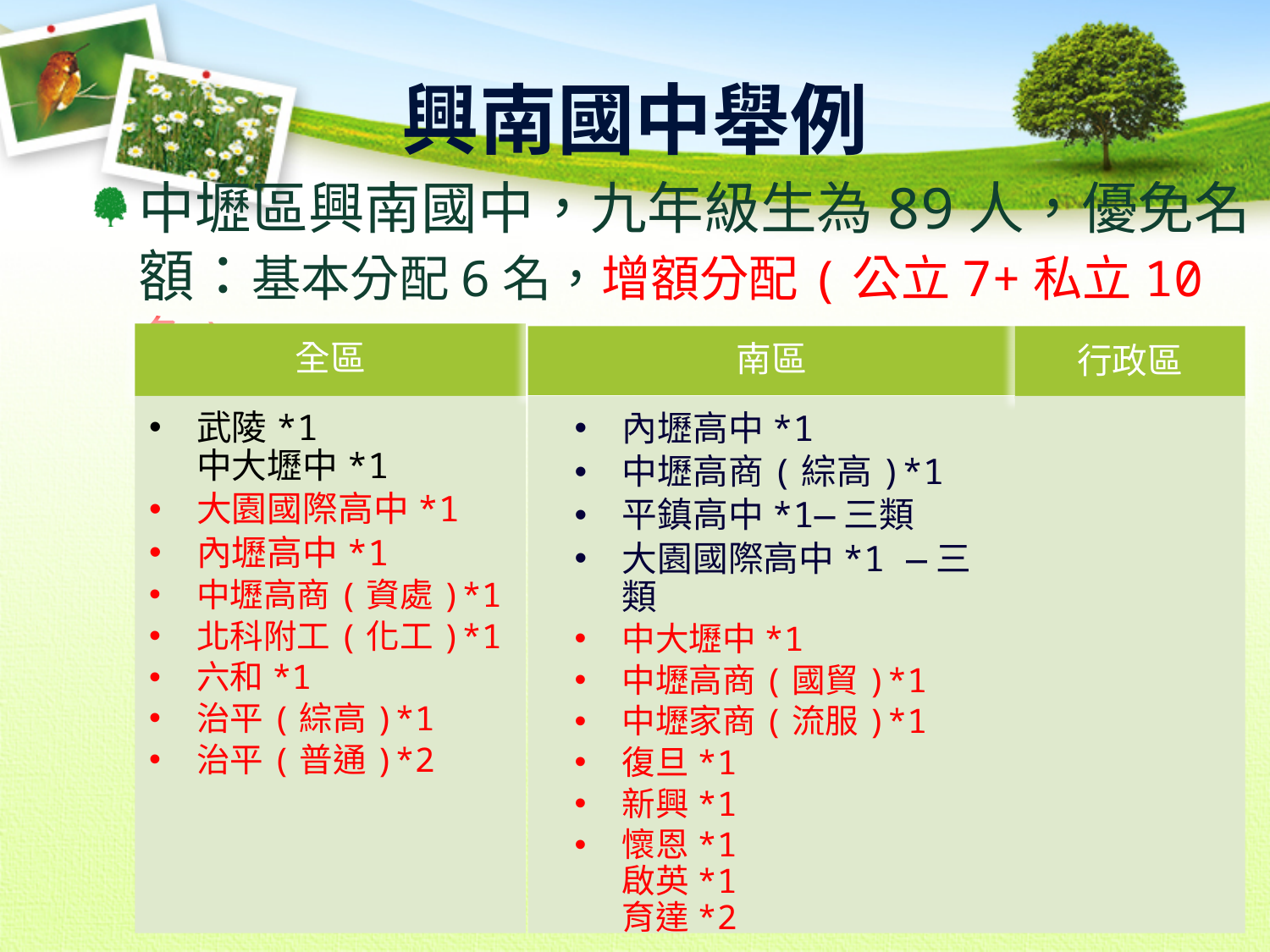

興南國中舉例
中壢區興南國中，九年級生為89人，優免名額：基本分配6名，增額分配(公立7+私立10名)。
全區
行政區
南區
武陵*1
中大壢中*1
大園國際高中*1
內壢高中*1
中壢高商(資處)*1
北科附工(化工)*1
六和*1
治平(綜高)*1
治平(普通)*2

內壢高中*1
中壢高商(綜高)*1
平鎮高中*1—三類
大園國際高中*1 —三類
中大壢中*1
中壢高商(國貿)*1
中壢家商(流服)*1
復旦*1
新興*1
懷恩*1
啟英*1
育達*2

49